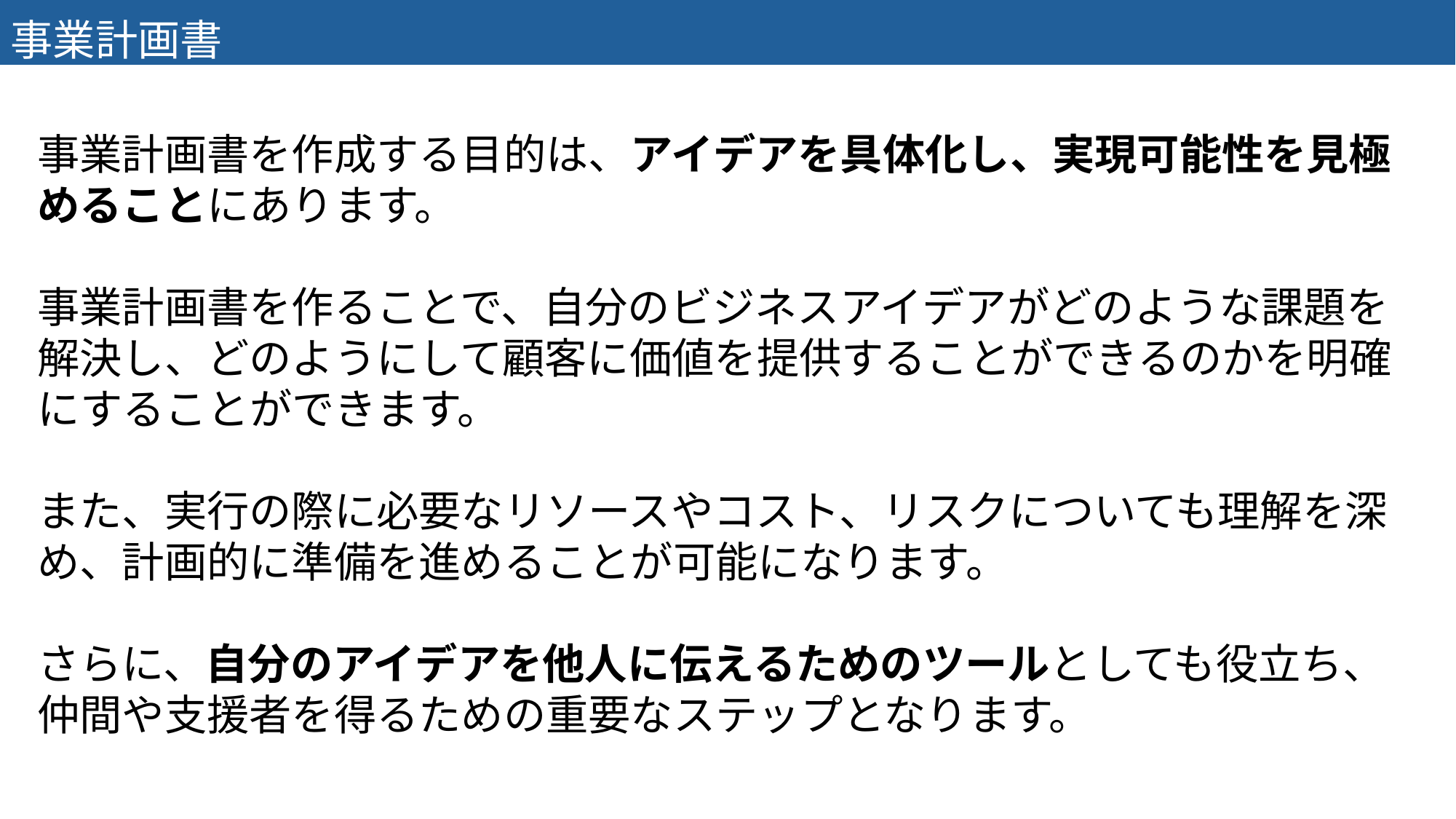

事業計画書
事業計画書を作成する目的は、アイデアを具体化し、実現可能性を見極めることにあります。

事業計画書を作ることで、自分のビジネスアイデアがどのような課題を解決し、どのようにして顧客に価値を提供することができるのかを明確にすることができます。

また、実行の際に必要なリソースやコスト、リスクについても理解を深め、計画的に準備を進めることが可能になります。

さらに、自分のアイデアを他人に伝えるためのツールとしても役立ち、仲間や支援者を得るための重要なステップとなります。